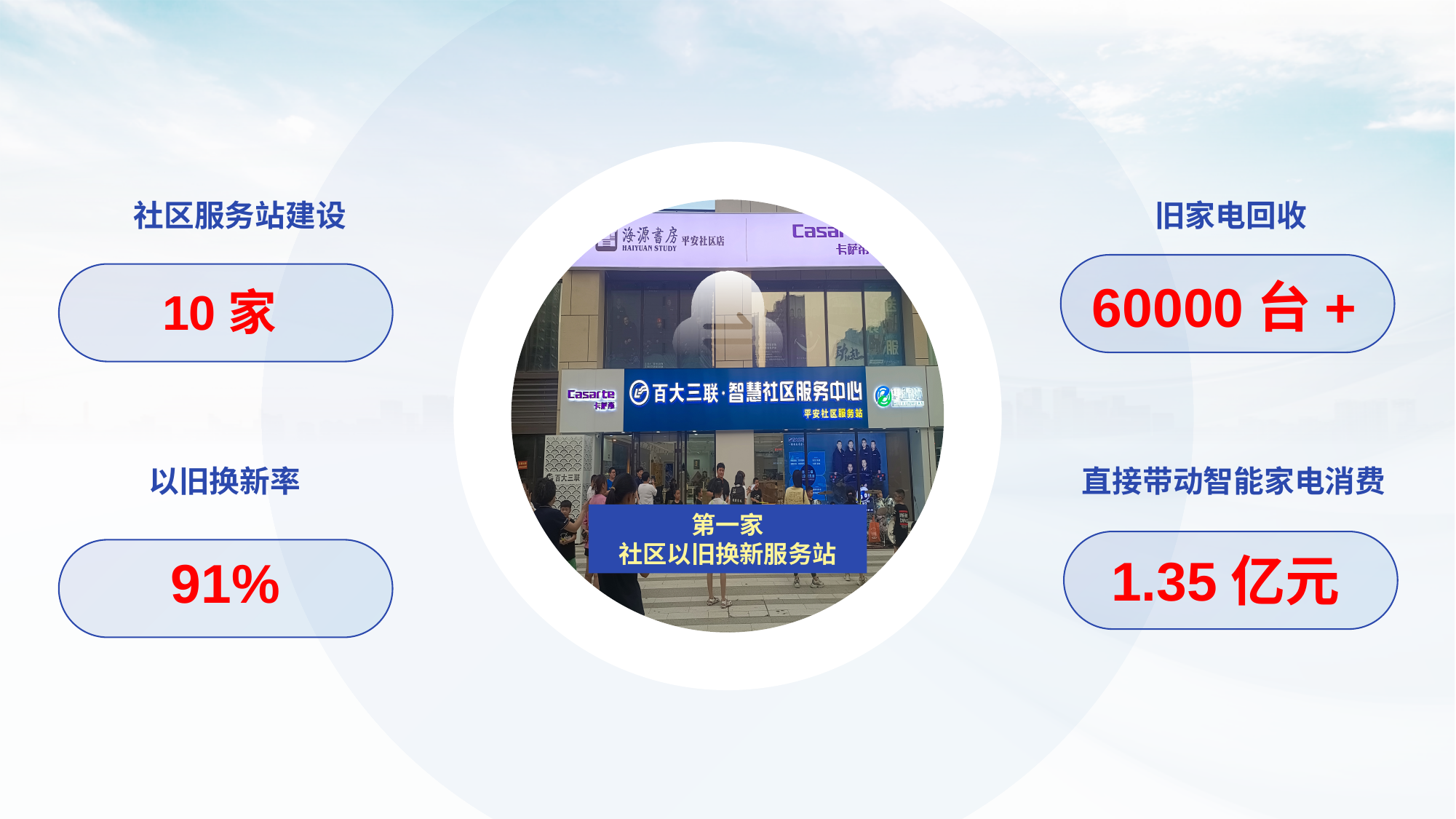

社区服务站建设

10家
以旧换新率
旧家电回收

60000台+

直接带动智能家电消费
第一家
社区以旧换新服务站

1.35亿元
91%